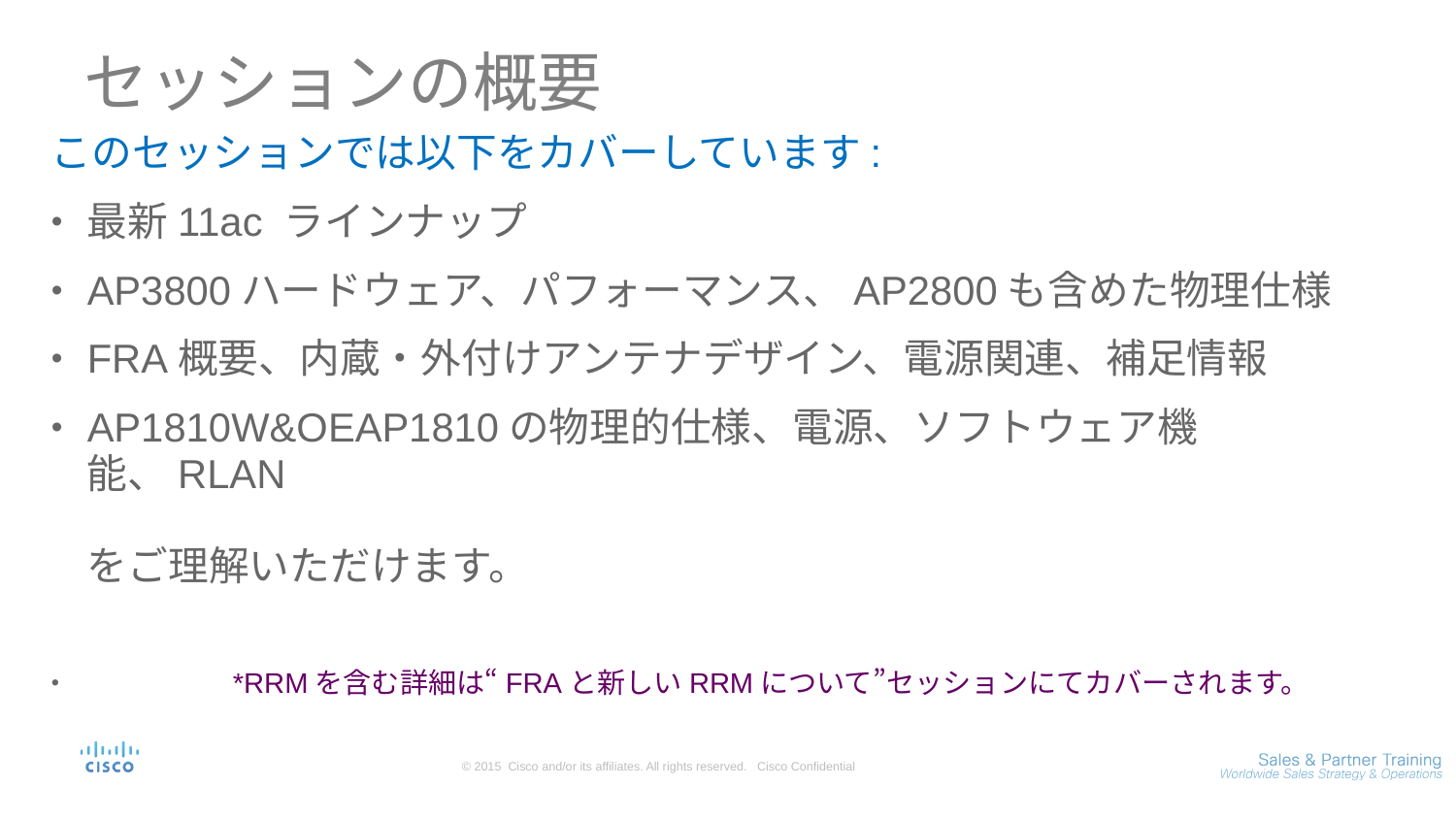

# セッションの概要
このセッションでは以下をカバーしています:
最新11ac ラインナップ
AP3800ハードウェア、パフォーマンス、AP2800も含めた物理仕様
FRA概要、内蔵・外付けアンテナデザイン、電源関連、補足情報
AP1810W&OEAP1810の物理的仕様、電源、ソフトウェア機能、RLAN
をご理解いただけます。

	*RRMを含む詳細は“FRAと新しいRRMについて”セッションにてカバーされます。